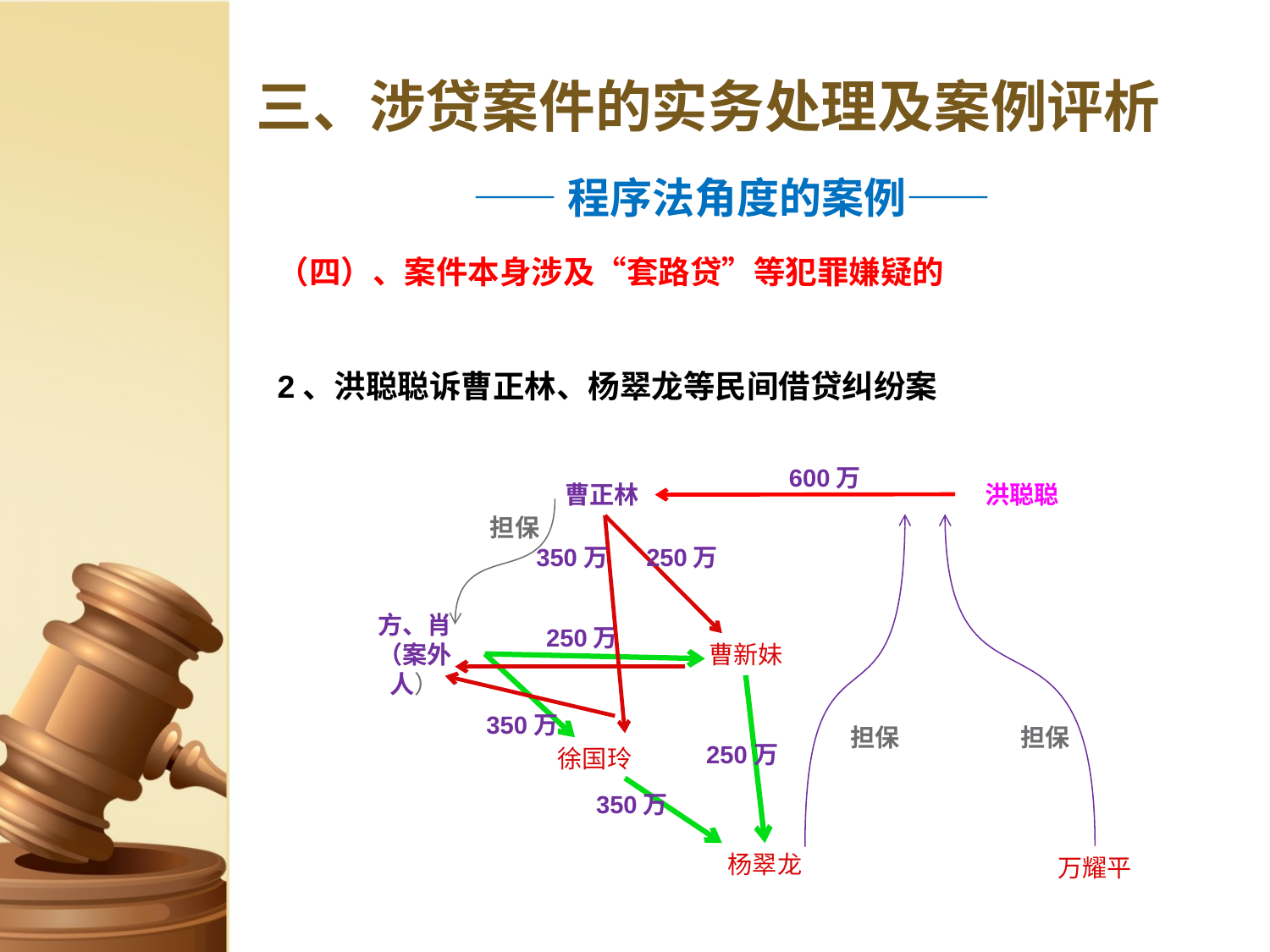

# 三、涉贷案件的实务处理及案例评析
——程序法角度的案例——
（四）、案件本身涉及“套路贷”等犯罪嫌疑的

2、洪聪聪诉曹正林、杨翠龙等民间借贷纠纷案

600万
洪聪聪
曹正林
担保
350万
250万
方、肖
（案外人）
250万
曹新妹
350万
担保
担保
250万
徐国玲
350万
杨翠龙
万耀平